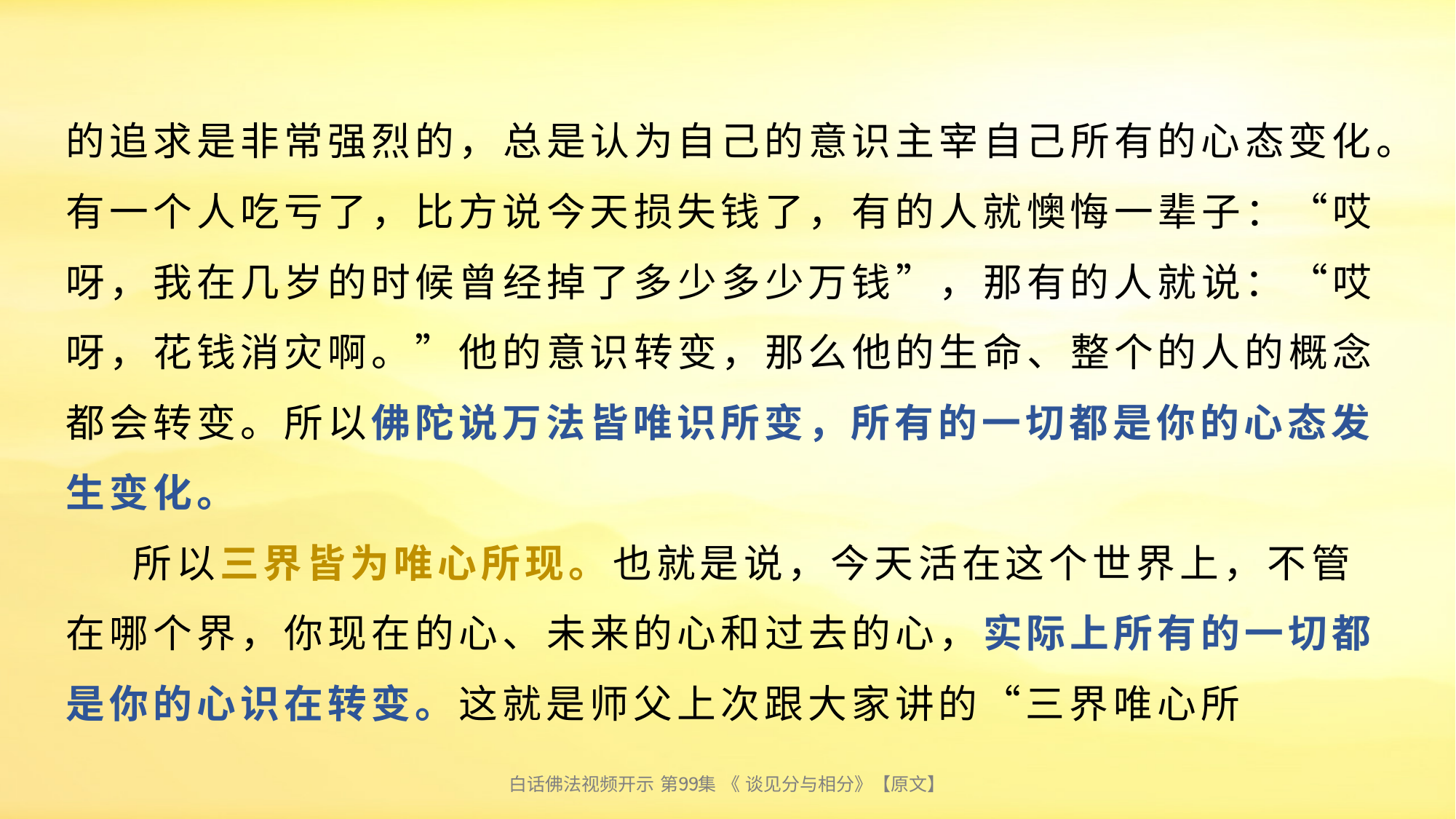

# 的追求是非常强烈的，总是认为自己的意识主宰自己所有的心态变化。有一个人吃亏了，比方说今天损失钱了，有的人就懊悔一辈子：“哎呀，我在几岁的时候曾经掉了多少多少万钱”，那有的人就说：“哎呀，花钱消灾啊。”他的意识转变，那么他的生命、整个的人的概念都会转变。所以佛陀说万法皆唯识所变，所有的一切都是你的心态发生变化。 所以三界皆为唯心所现。也就是说，今天活在这个世界上，不管在哪个界，你现在的心、未来的心和过去的心，实际上所有的一切都是你的心识在转变。这就是师父上次跟大家讲的“三界唯心所
白话佛法视频开示 第99集 《 谈见分与相分》【原文】